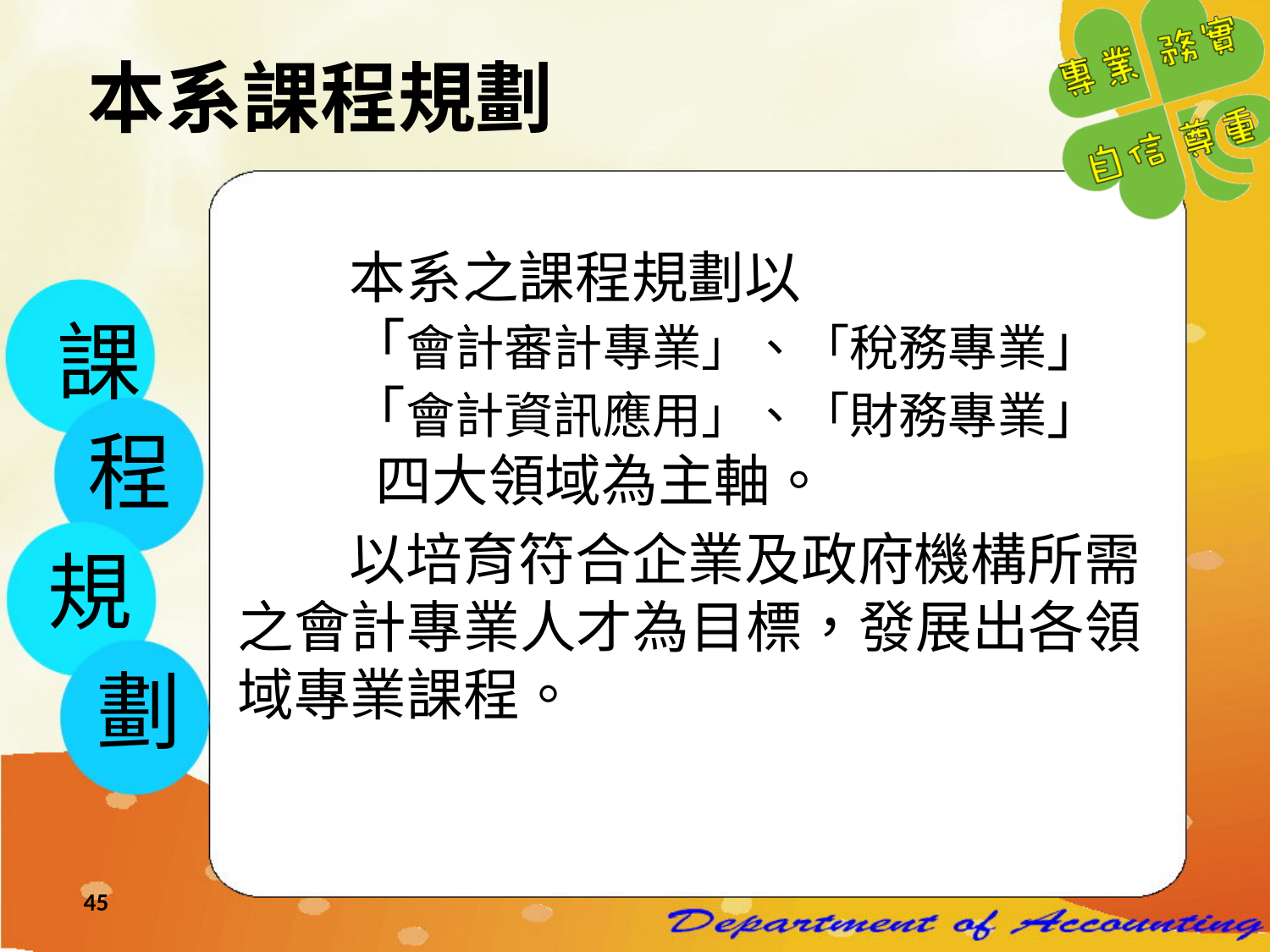

本系課程規劃
本系之課程規劃以
「會計審計專業」、「稅務專業」
「會計資訊應用」、「財務專業」
 四大領域為主軸。
以培育符合企業及政府機構所需之會計專業人才為目標，發展出各領域專業課程。
課
程
規
劃
45